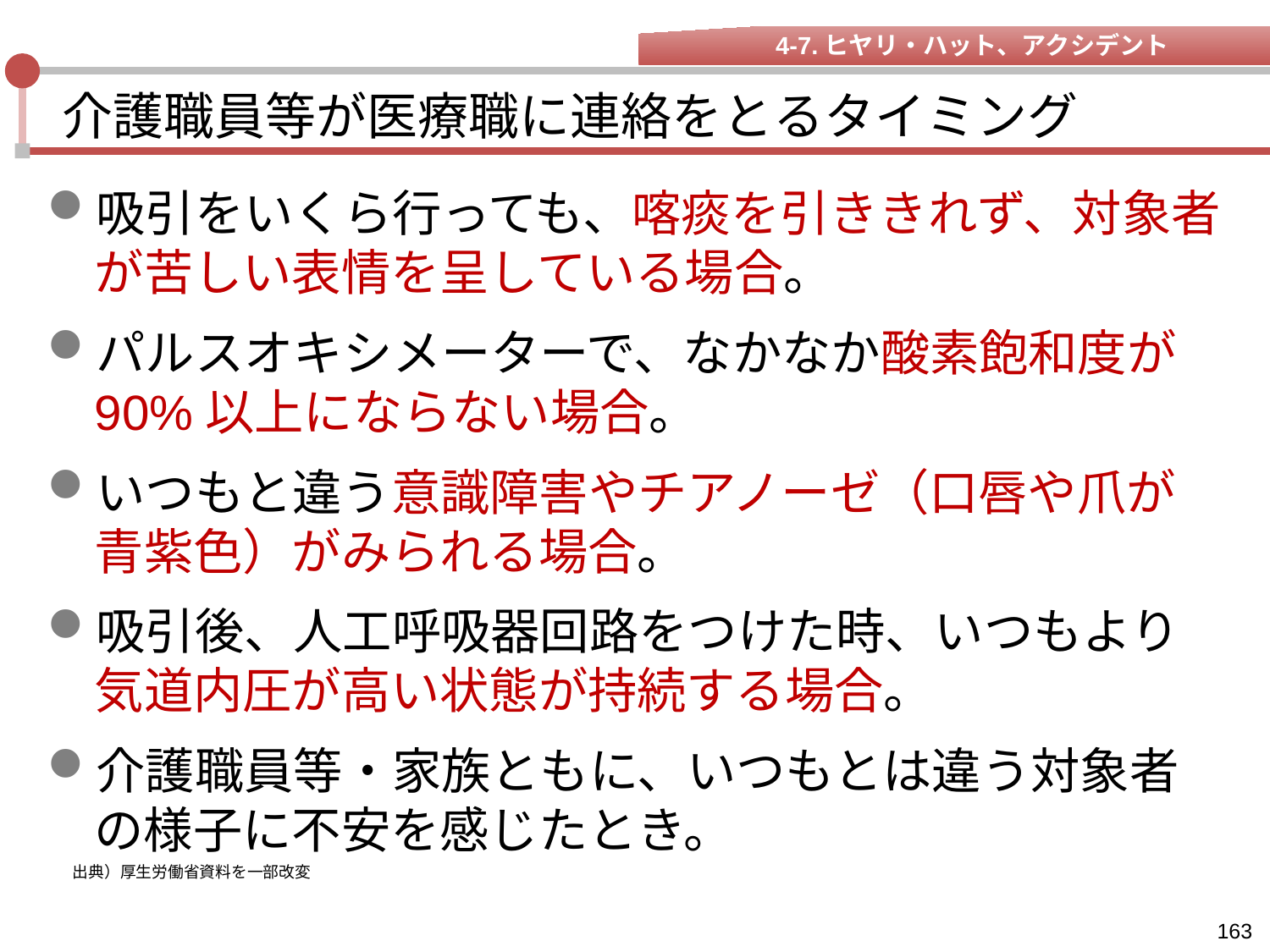

4-7.ヒヤリ・ハット、アクシデント
# 介護職員等が医療職に連絡をとるタイミング
吸引をいくら行っても、喀痰を引ききれず、対象者が苦しい表情を呈している場合。

パルスオキシメーターで、なかなか酸素飽和度が90%以上にならない場合。

いつもと違う意識障害やチアノーゼ（口唇や爪が青紫色）がみられる場合。

吸引後、人工呼吸器回路をつけた時、いつもより気道内圧が高い状態が持続する場合。

介護職員等・家族ともに、いつもとは違う対象者の様子に不安を感じたとき。
出典）厚生労働省資料を一部改変
163